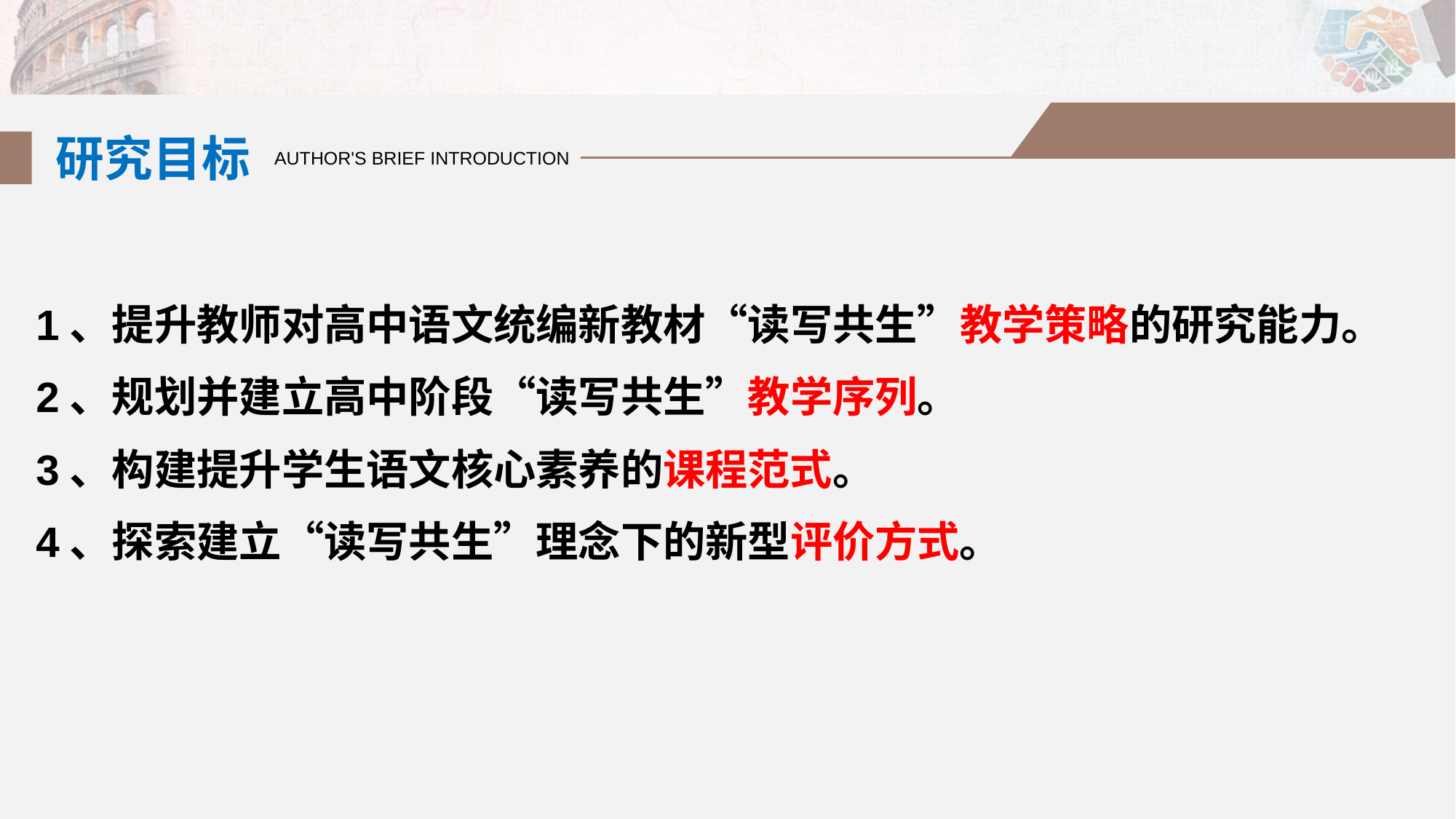

研究目标

AUTHOR'S BRIEF INTRODUCTION
1、提升教师对高中语文统编新教材“读写共生”教学策略的研究能力。
2、规划并建立高中阶段“读写共生”教学序列。
3、构建提升学生语文核心素养的课程范式。
4、探索建立“读写共生”理念下的新型评价方式。